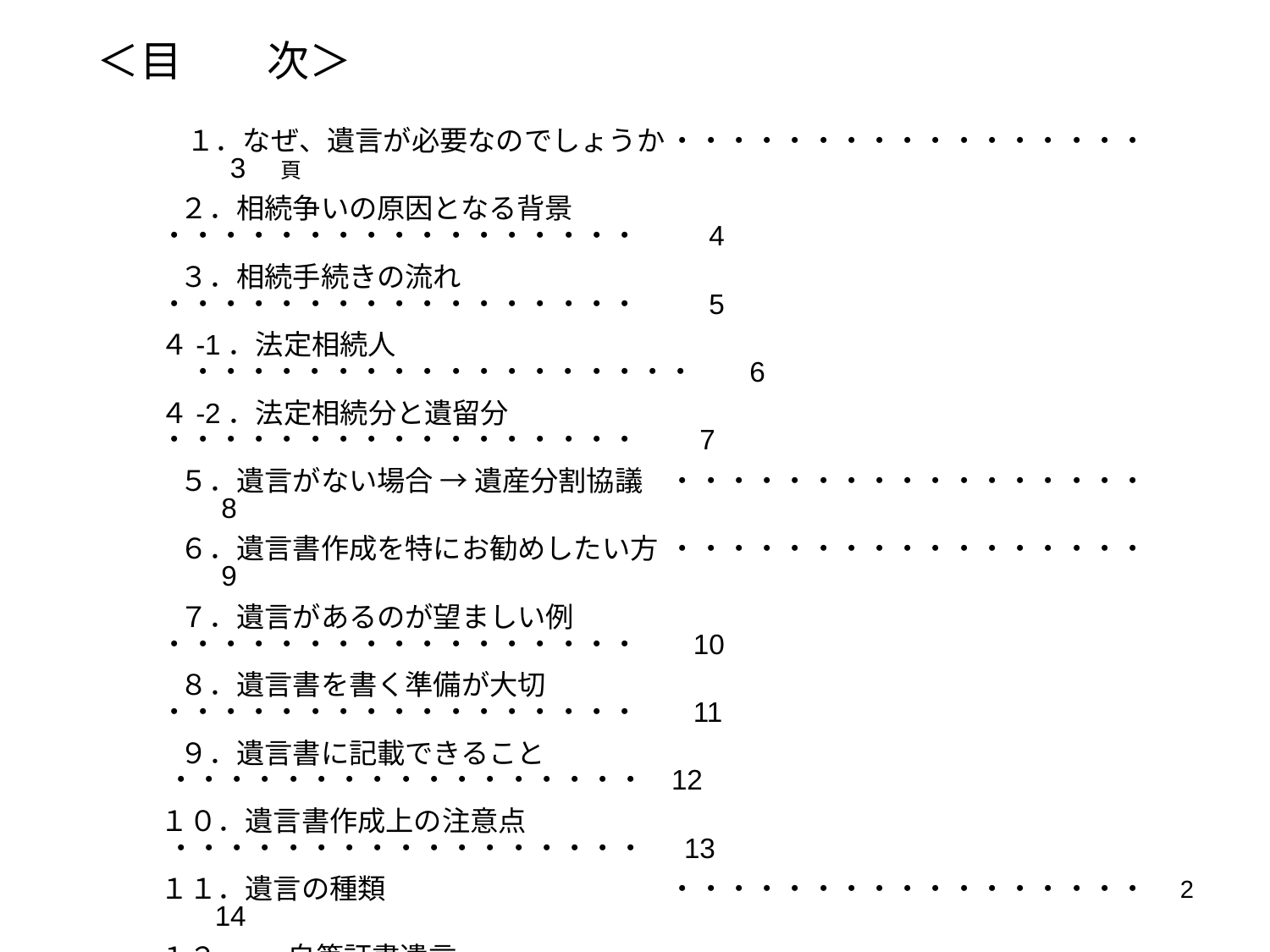

＜目　　次＞

   １．なぜ、遺言が必要なのでしょうか	・・・・・・・・・・・・・・・・・　　 3　頁
  ２．相続争いの原因となる背景		・・・・・・・・・・・・・・・・・　　 4
  ３．相続手続きの流れ			・・・・・・・・・・・・・・・・・　　 5
４-1．法定相続人　　　　　　　　　　　　　　　　　　　・・・・・・・・・・・・・・・・・・  　 6
４-2．法定相続分と遺留分			・・・・・・・・・・・・・・・・・　    7
  ５．遺言がない場合 → 遺産分割協議	・・・・・・・・・・・・・・・・・　    8
  ６．遺言書作成を特にお勧めしたい方	・・・・・・・・・・・・・・・・・　    9
  ７．遺言があるのが望ましい例　　　　　	・・・・・・・・・・・・・・・・・　   10
  ８．遺言書を書く準備が大切		・・・・・・・・・・・・・・・・・　   11
  ９．遺言書に記載できること　　　　　　　　　　　　　 ・・・・・・・・・・・・・・・・・   12
１０．遺言書作成上の注意点　　　　　　　　　　　　 ・・・・・・・・・・・・・・・・・     13
１１．遺言の種類			・・・・・・・・・・・・・・・・・　   14
１２．	自筆証書遺言			・・・・・・・・・・・・・・・・       15
１３．自筆証書遺言の例			・・・・・・・・・・・・・・・・・      16
　　　封筒（表・裏）の書き方　  　　　　　　　　　　　 ・・・・・・・・・・・・・・・・・      17
１４．公正証書遺言　　　　　　　　　　　　　　　　　　 ・・・・・・・・・・・・・・・・・      18
１５．公正証書遺言の作成手順　　　　　　　　　　　 ・・・・・・・・・・・・・・・・・     19

2